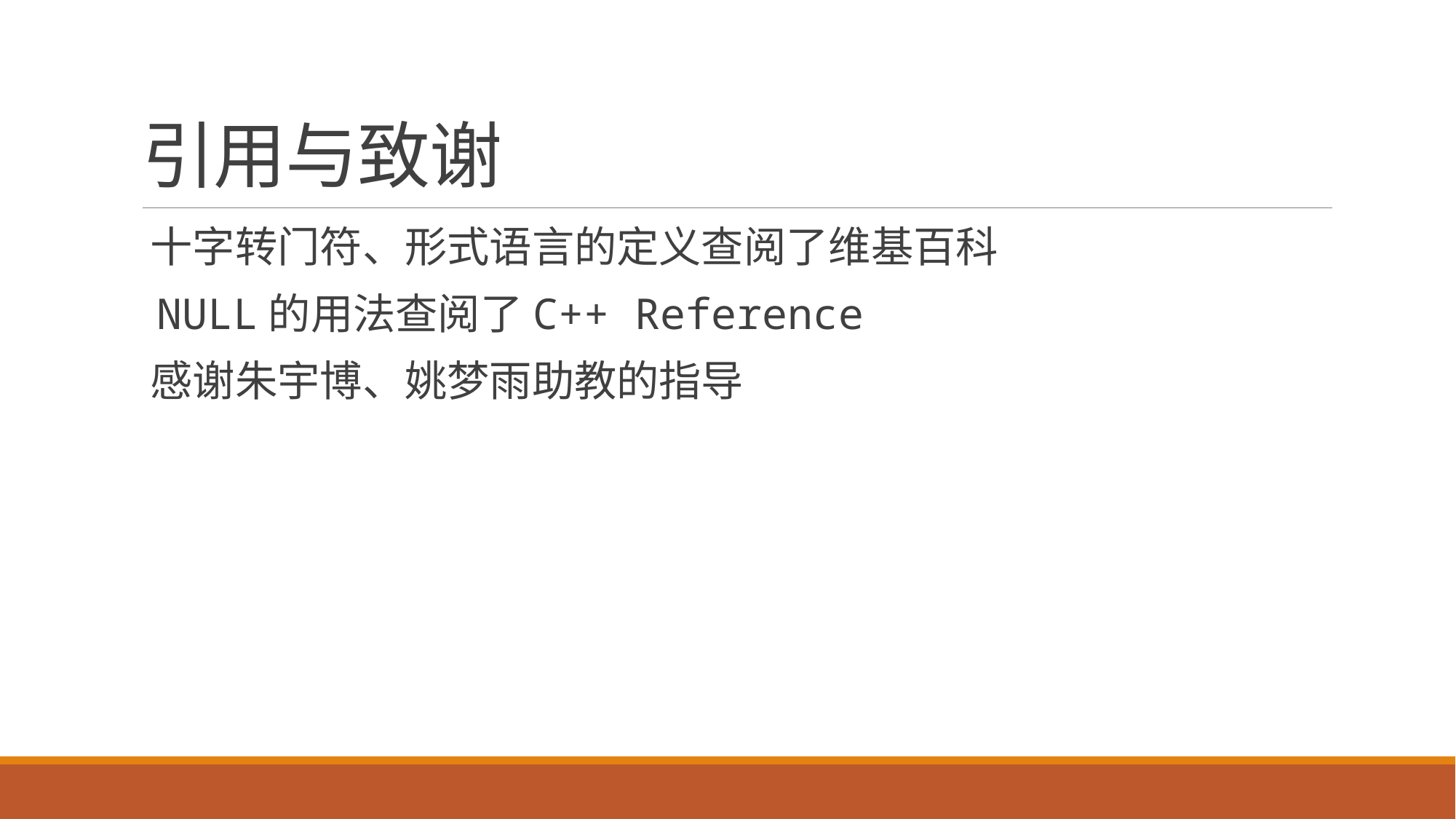

# 引用与致谢
 十字转门符、形式语言的定义查阅了维基百科
 NULL的用法查阅了C++ Reference
 感谢朱宇博、姚梦雨助教的指导